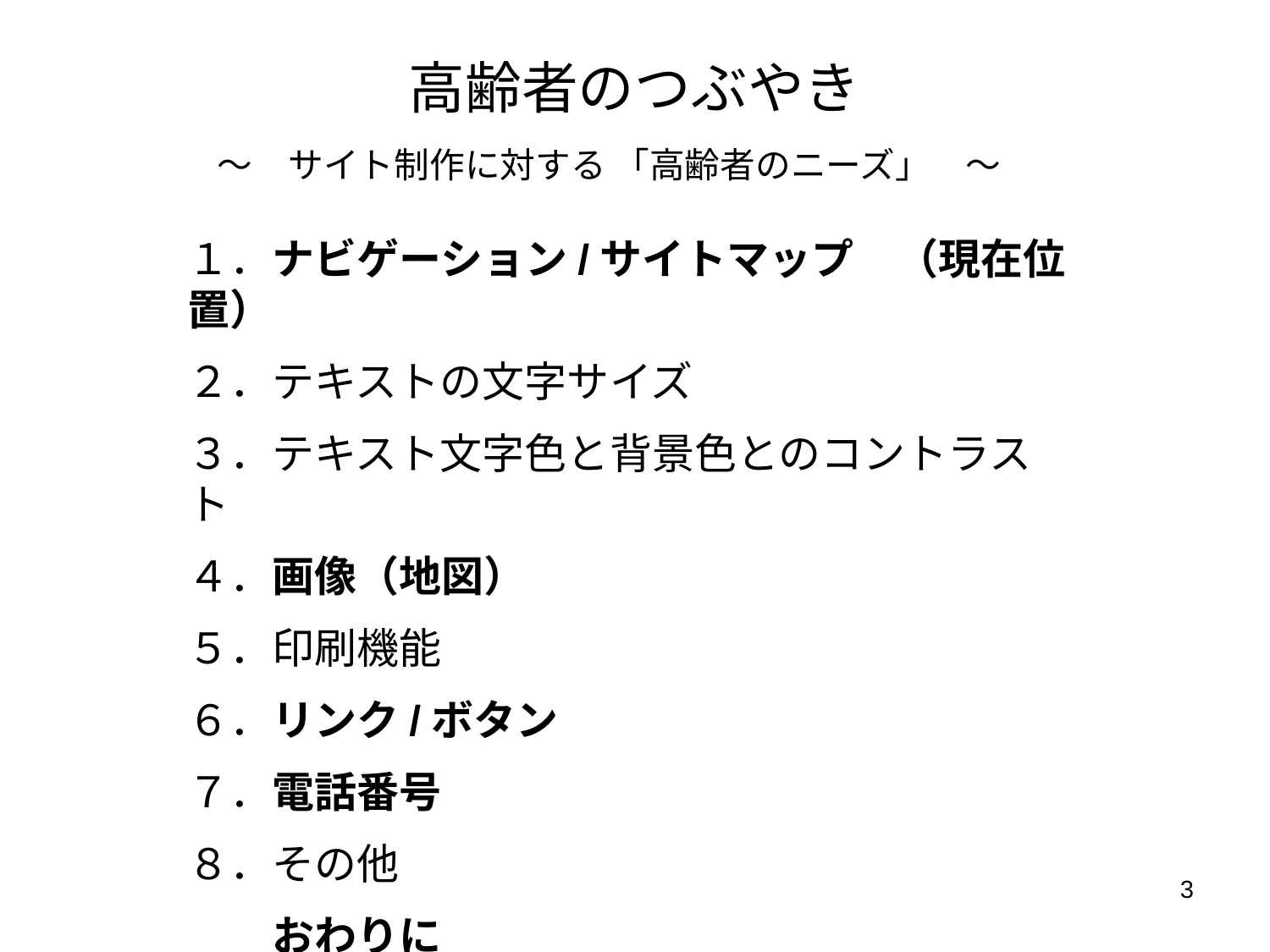

# 高齢者のつぶやき
～　サイト制作に対する 「高齢者のニーズ」　～
１．ナビゲーション/サイトマップ　（現在位置）
２．テキストの文字サイズ
３．テキスト文字色と背景色とのコントラスト
４．画像（地図）
５．印刷機能
６．リンク/ボタン
７．電話番号
８．その他
　　おわりに
3